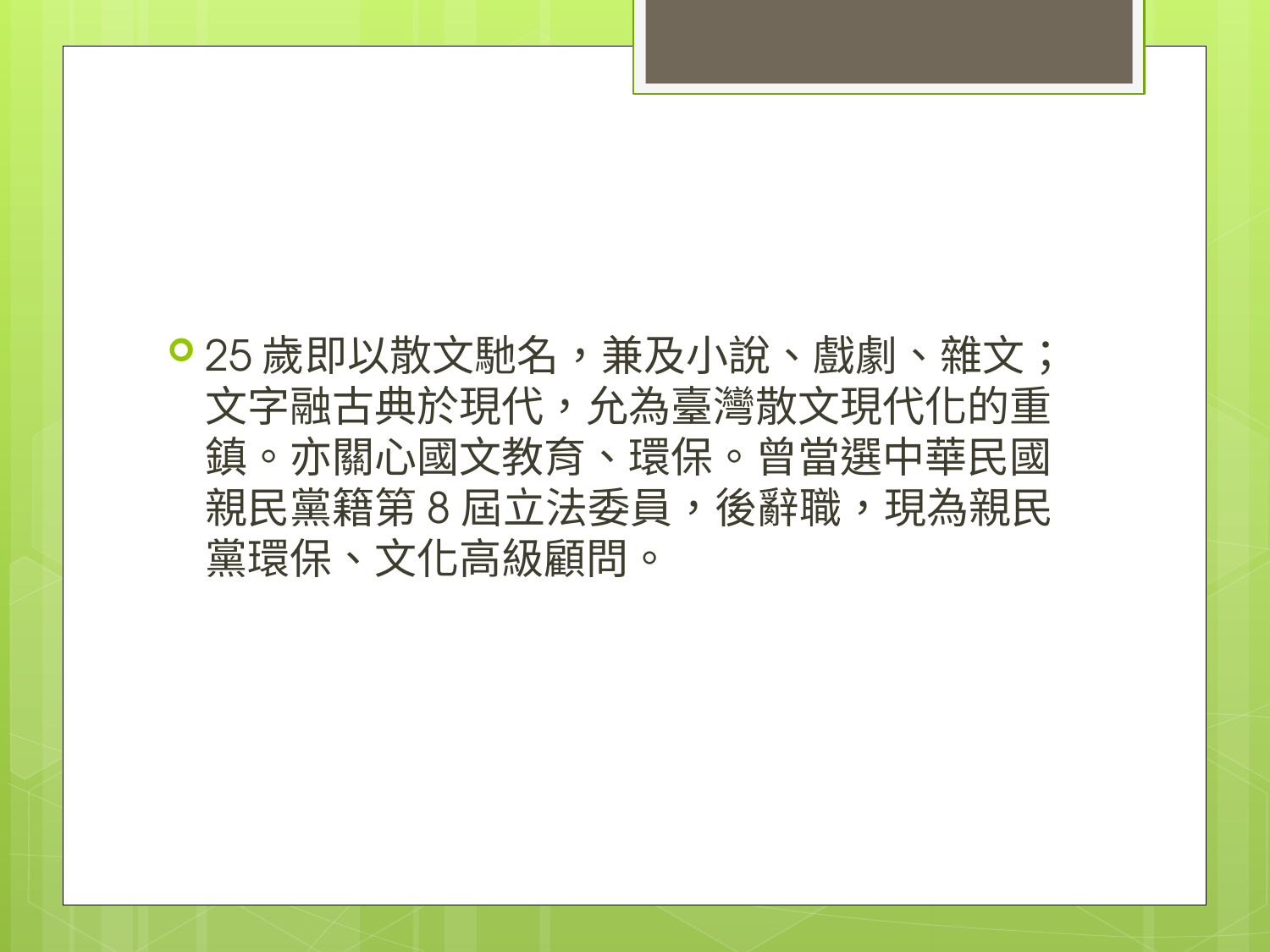

#
25歲即以散文馳名，兼及小說、戲劇、雜文；文字融古典於現代，允為臺灣散文現代化的重鎮。亦關心國文教育、環保。曾當選中華民國親民黨籍第8屆立法委員，後辭職，現為親民黨環保、文化高級顧問。